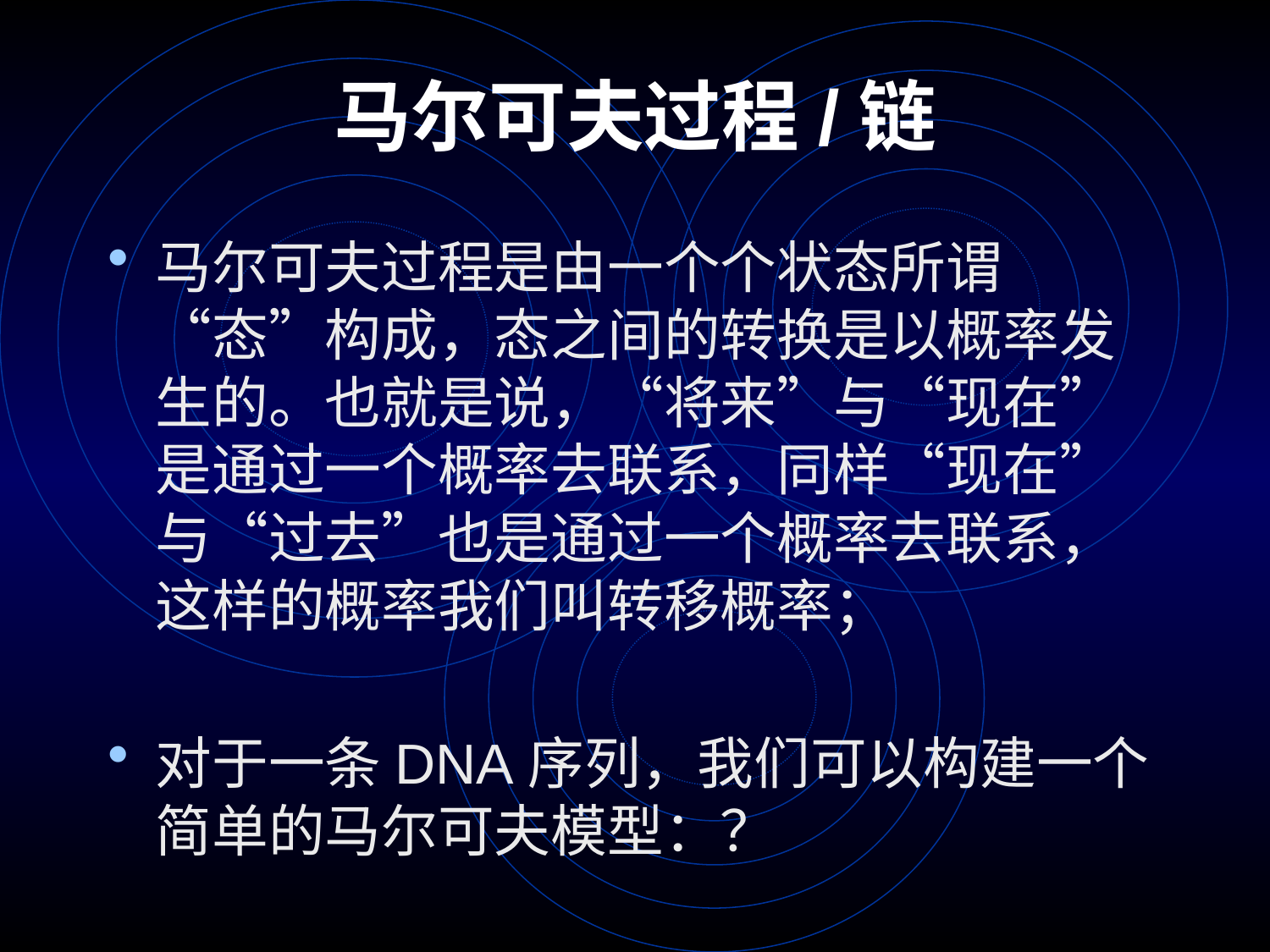

# 马尔可夫过程/链
马尔可夫过程是由一个个状态所谓“态”构成，态之间的转换是以概率发生的。也就是说，“将来”与“现在”是通过一个概率去联系，同样“现在”与“过去”也是通过一个概率去联系，这样的概率我们叫转移概率；

对于一条DNA序列，我们可以构建一个简单的马尔可夫模型：？